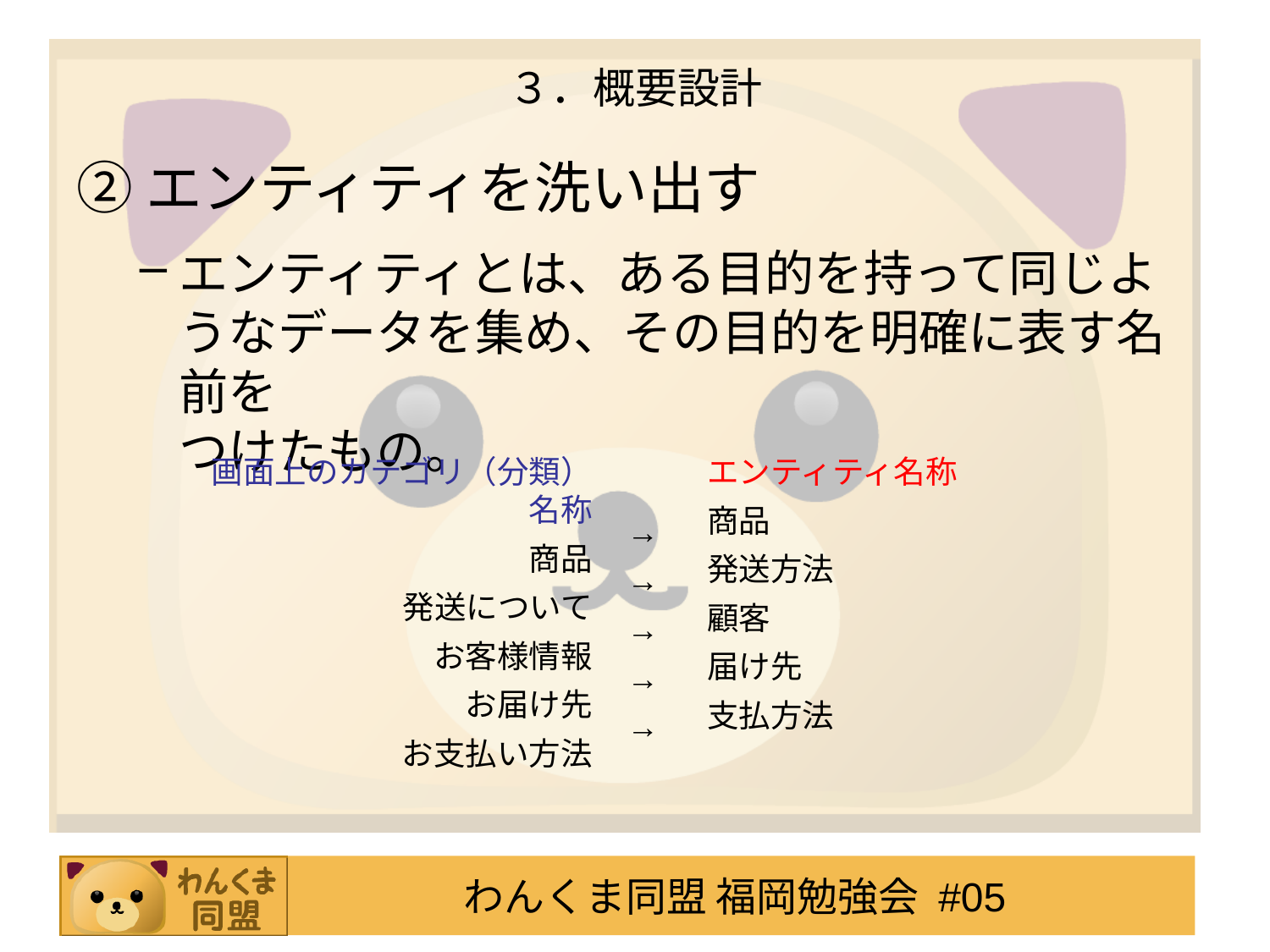

# ３．概要設計
②エンティティを洗い出す
エンティティとは、ある目的を持って同じようなデータを集め、その目的を明確に表す名前を
つけたもの。
画面上のカテゴリ（分類）名称
商品
発送について
お客様情報
お届け先
お支払い方法
エンティティ名称
商品
発送方法
顧客
届け先
支払方法
→
→
→
→
→